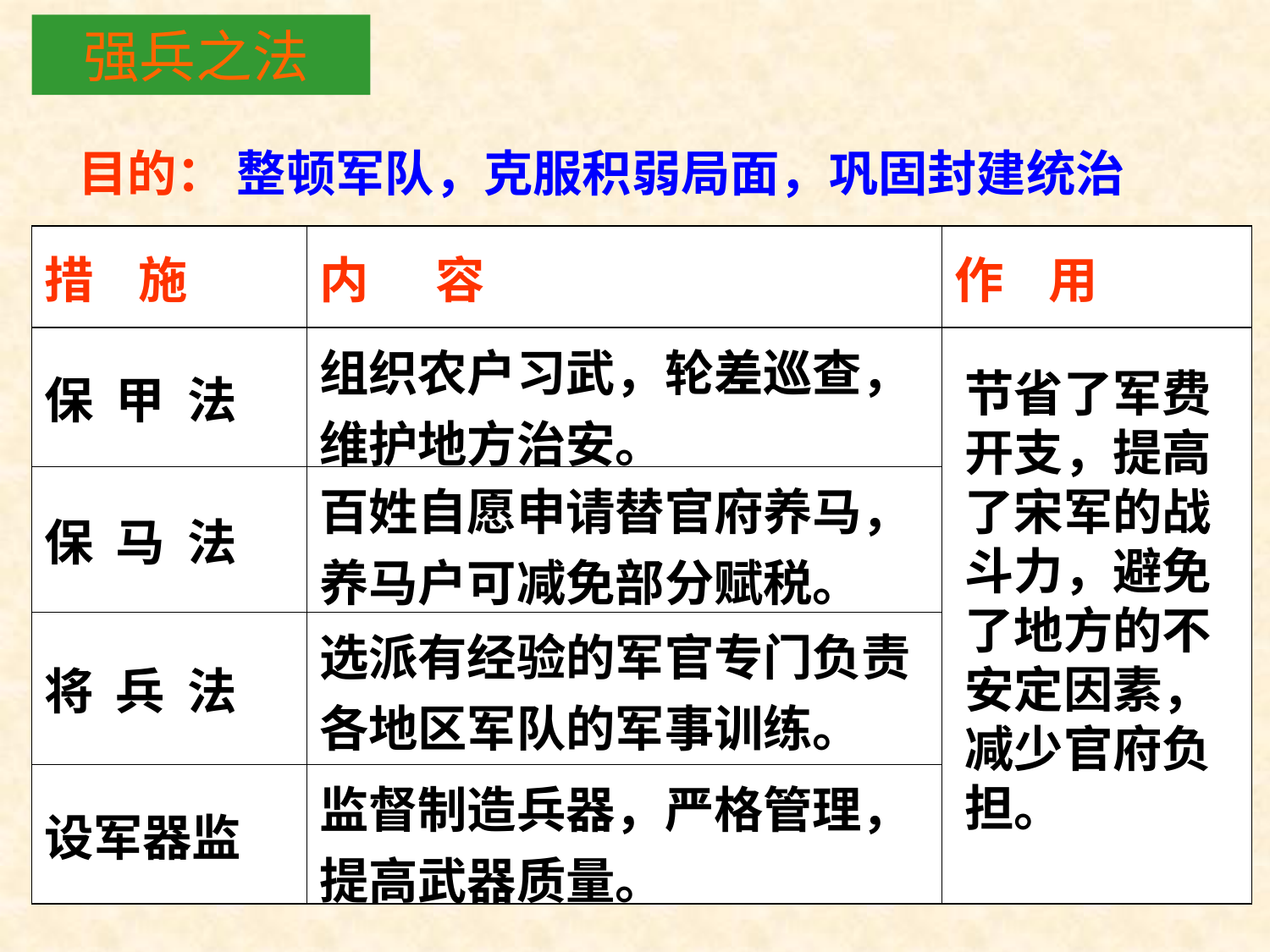

强兵之法
   目的： 整顿军队，克服积弱局面，巩固封建统治
| 措 施 | 内 容 | 作 用 |
| --- | --- | --- |
| 保 甲 法 | 组织农户习武，轮差巡查，维护地方治安。 |  |
| 保 马 法 | 百姓自愿申请替官府养马，养马户可减免部分赋税。 |  |
| 将 兵 法 | 选派有经验的军官专门负责各地区军队的军事训练。 |  |
| 设军器监 | 监督制造兵器，严格管理，提高武器质量。 |  |
节省了军费开支，提高了宋军的战斗力，避免了地方的不安定因素，减少官府负担。